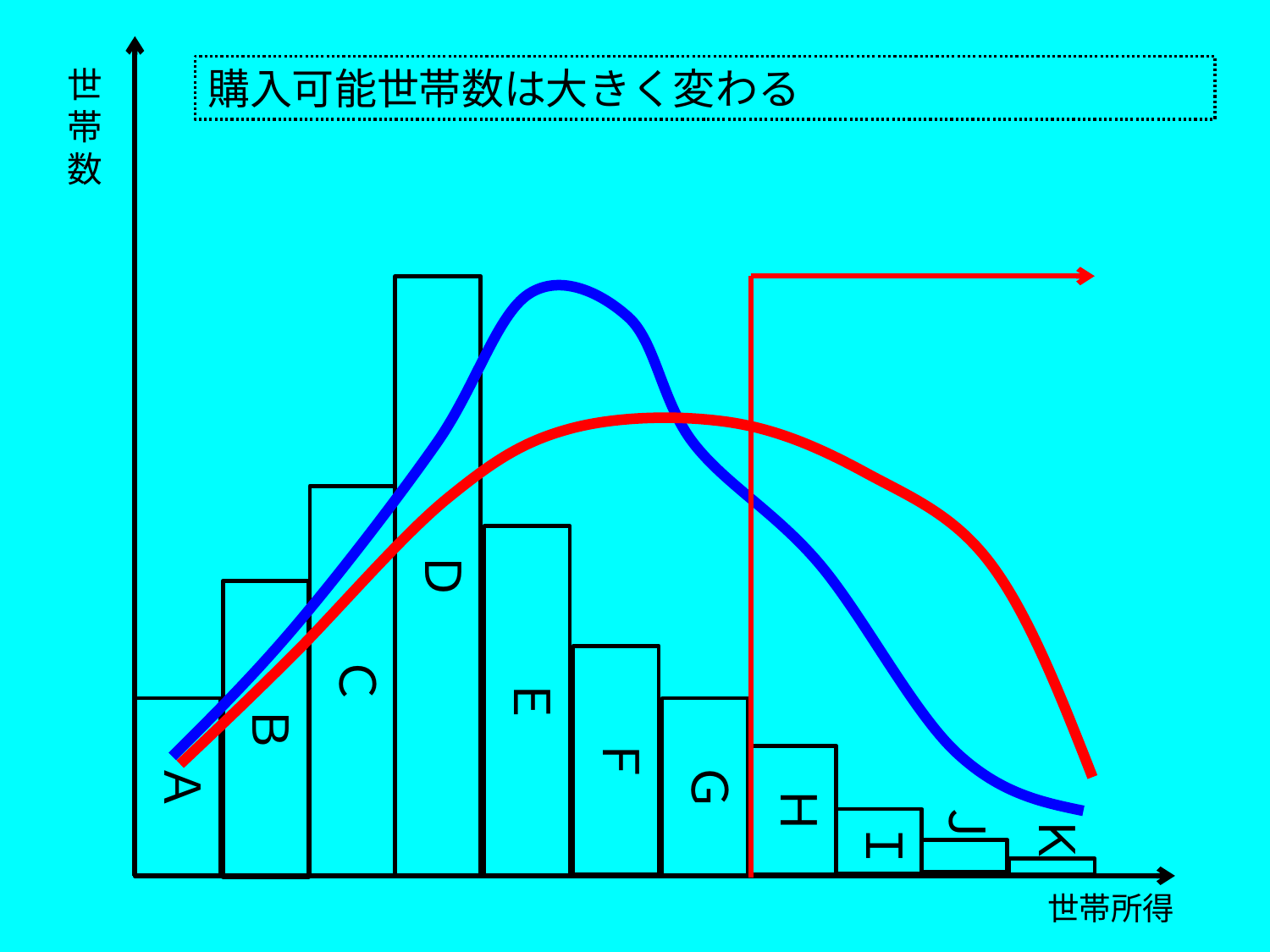

購入可能世帯数は大きく変わる
世帯数
Ｄ

Ｃ
Ｅ
Ｂ
Ｆ
Ａ
Ｇ
Ｈ
Ｊ
Ｋ
Ｉ

世帯所得